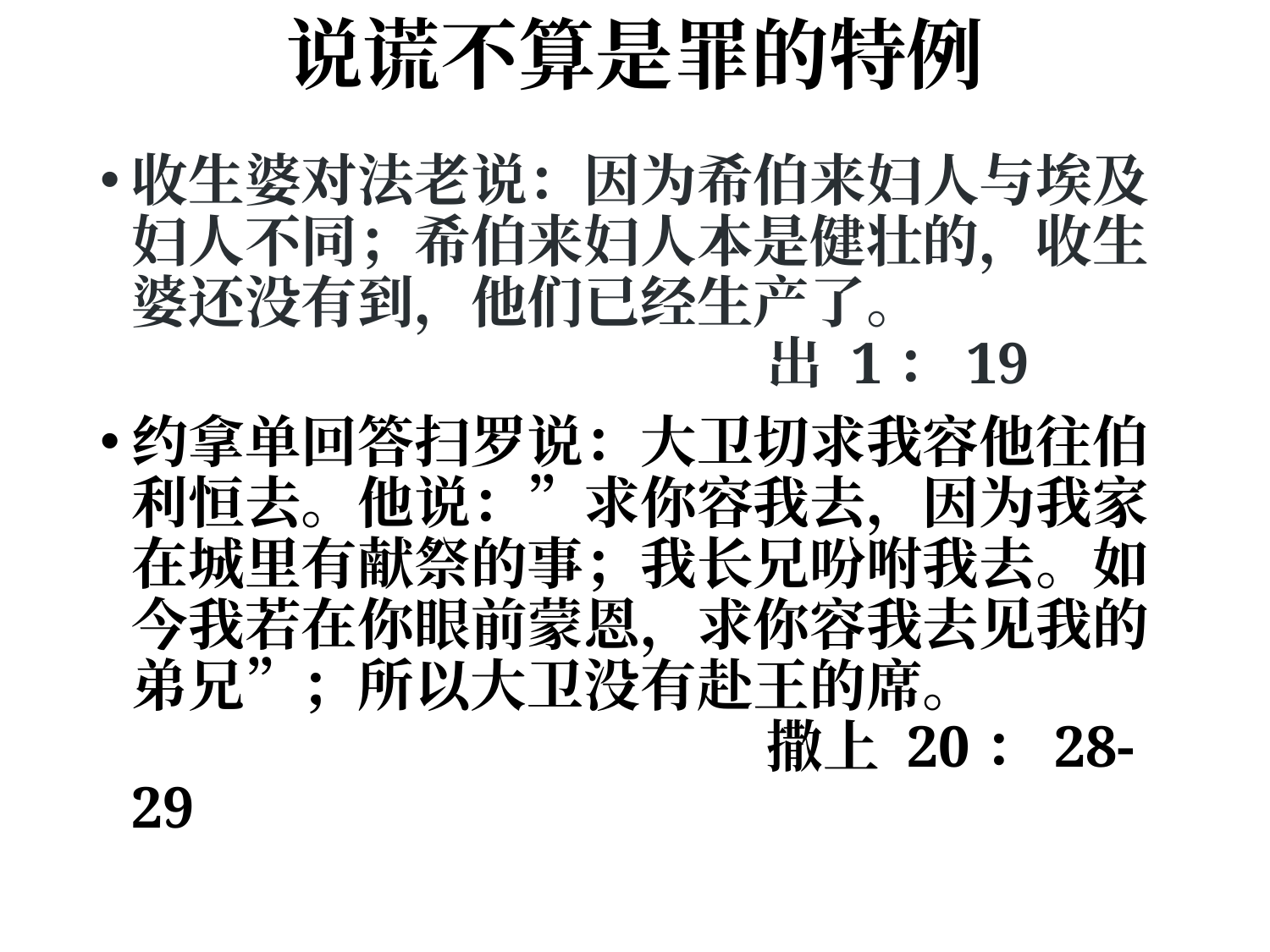

# 说谎不算是罪的特例
收生婆对法老说：因为希伯来妇人与埃及妇人不同；希伯来妇人本是健壮的，收生婆还没有到，他们已经生产了。 							出 1：19
约拿单回答扫罗说：大卫切求我容他往伯利恒去。他说：”求你容我去，因为我家在城里有献祭的事；我长兄吩咐我去。如今我若在你眼前蒙恩，求你容我去见我的弟兄”；所以大卫没有赴王的席。							撒上 20：28-29